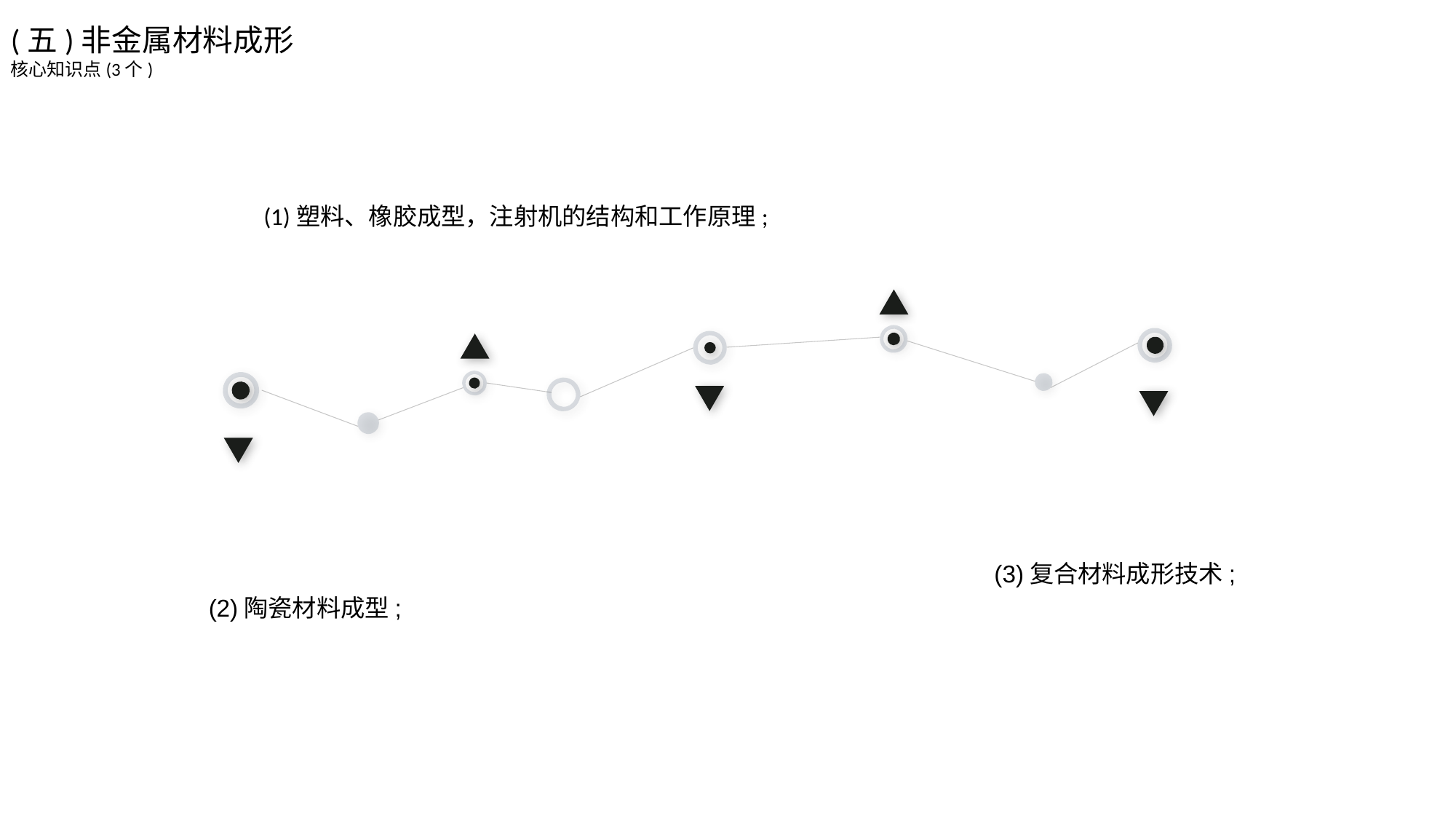

(五)非金属材料成形
核心知识点(3个)
(1)塑料、橡胶成型，注射机的结构和工作原理;

(3)复合材料成形技术;
(2)陶瓷材料成型;